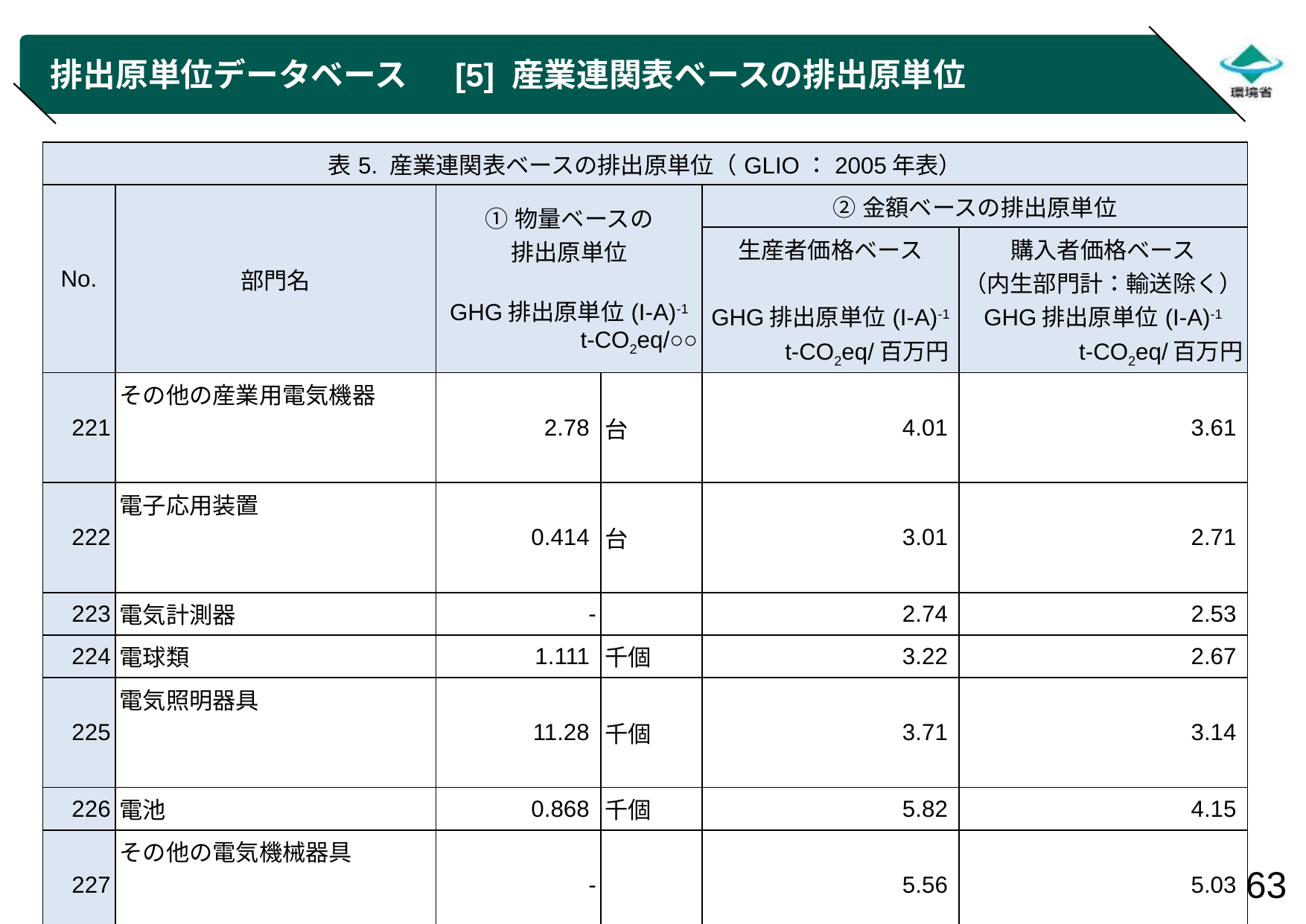

# 排出原単位データベース　 [5] 産業連関表ベースの排出原単位
| 表5. 産業連関表ベースの排出原単位（GLIO：2005年表） |  |  |  |  |  |
| --- | --- | --- | --- | --- | --- |
| No. | 部門名 | ①物量ベースの 排出原単位 GHG排出原単位(I-A)-1 t-CO2eq/○○ |  | ②金額ベースの排出原単位 |  |
|  |  |  |  | 生産者価格ベース 　 GHG排出原単位(I-A)-1 t-CO2eq/百万円 | 購入者価格ベース （内生部門計：輸送除く） GHG排出原単位(I-A)-1 t-CO2eq/百万円 |
| 221 | その他の産業用電気機器 | 2.78 | 台 | 4.01 | 3.61 |
| 222 | 電子応用装置 | 0.414 | 台 | 3.01 | 2.71 |
| 223 | 電気計測器 | - |  | 2.74 | 2.53 |
| 224 | 電球類 | 1.111 | 千個 | 3.22 | 2.67 |
| 225 | 電気照明器具 | 11.28 | 千個 | 3.71 | 3.14 |
| 226 | 電池 | 0.868 | 千個 | 5.82 | 4.15 |
| 227 | その他の電気機械器具 | - |  | 5.56 | 5.03 |
| 228 | 民生用エアコンディショナ | 0.307 | 台 | 4.12 | 3.43 |
| 229 | 民生用電気機器（除エアコン） | 0.1328 | 台 | 3.85 | 3.15 |
| 230 | ビデオ機器 | 0.1231 | 台 | 3.83 | 3.02 |
| 231 | 電気音響機器 | - |  | 3.50 | 3.20 |
| 232 | ラジオ・テレビ受信機 | 0.499 | 台 | 3.53 | 3.45 |
| 233 | 有線電気通信機器 | 0.159 | 台 | 3.29 | 2.81 |
| 234 | 携帯電話機 | 0.1699 | 台 | 3.32 | 2.50 |